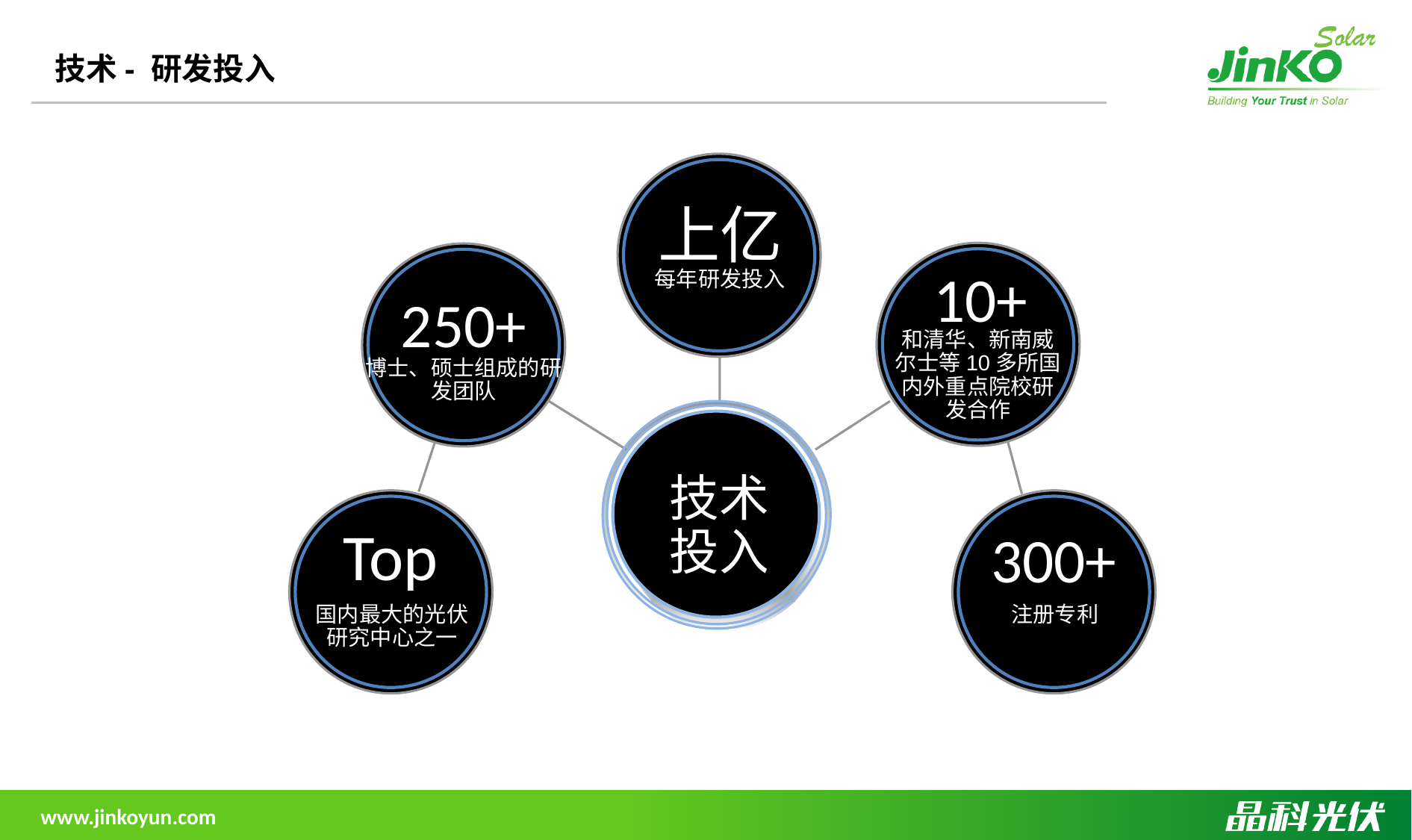

技术- 研发投入

上亿
每年研发投入

10+
和清华、新南威尔士等10多所国内外重点院校研发合作

250+
博士、硕士组成的研发团队

技术
投入

Top
国内最大的光伏研究中心之一

300+
注册专利